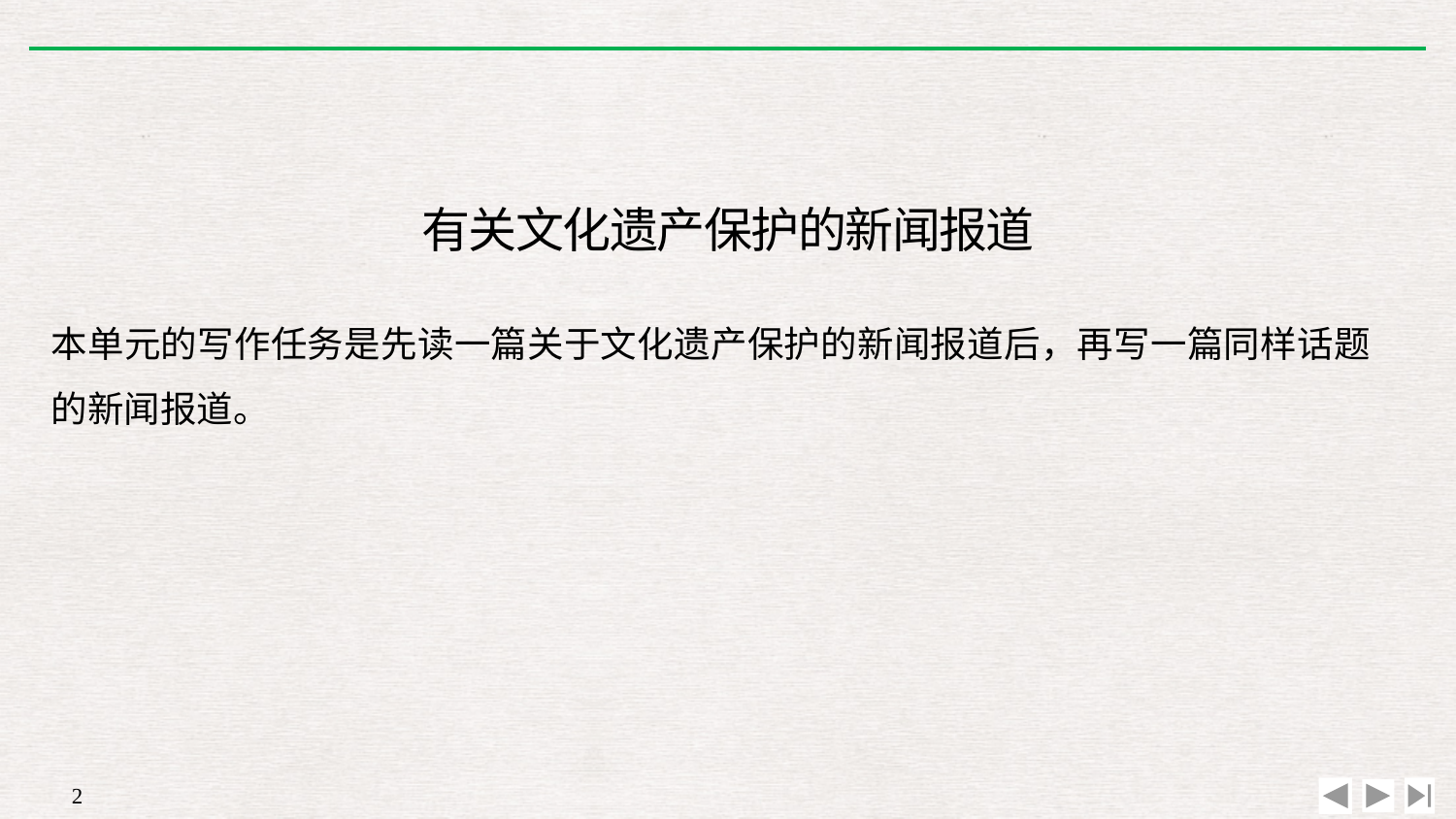

有关文化遗产保护的新闻报道
本单元的写作任务是先读一篇关于文化遗产保护的新闻报道后，再写一篇同样话题的新闻报道。